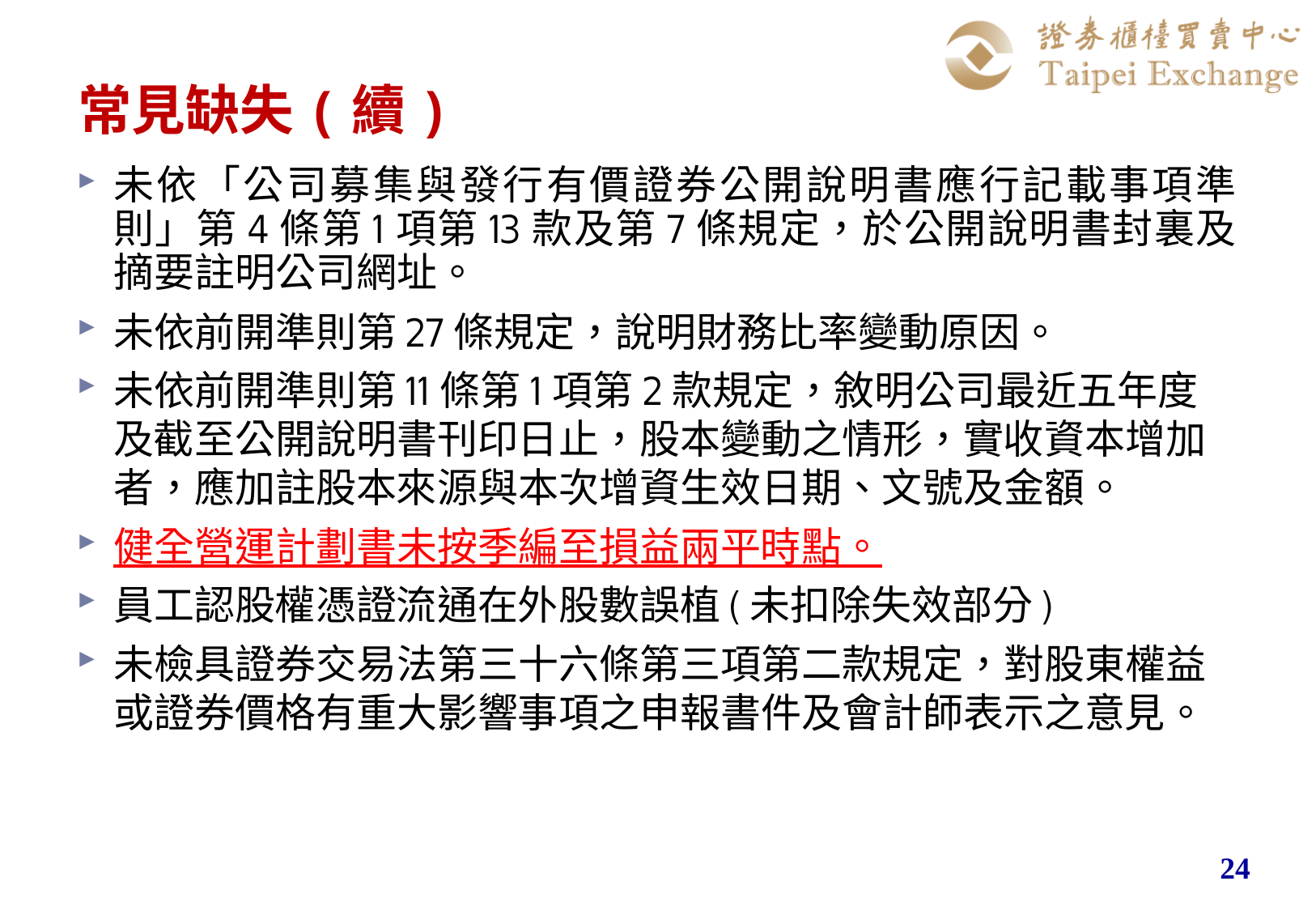

# 常見缺失(續)
未依「公司募集與發行有價證券公開說明書應行記載事項準則」第4條第1項第13款及第7條規定，於公開說明書封裏及摘要註明公司網址。
未依前開準則第27條規定，說明財務比率變動原因。
未依前開準則第11條第1項第2款規定，敘明公司最近五年度及截至公開說明書刊印日止，股本變動之情形，實收資本增加者，應加註股本來源與本次增資生效日期、文號及金額。
健全營運計劃書未按季編至損益兩平時點。
員工認股權憑證流通在外股數誤植(未扣除失效部分)
未檢具證券交易法第三十六條第三項第二款規定，對股東權益或證券價格有重大影響事項之申報書件及會計師表示之意見。

24